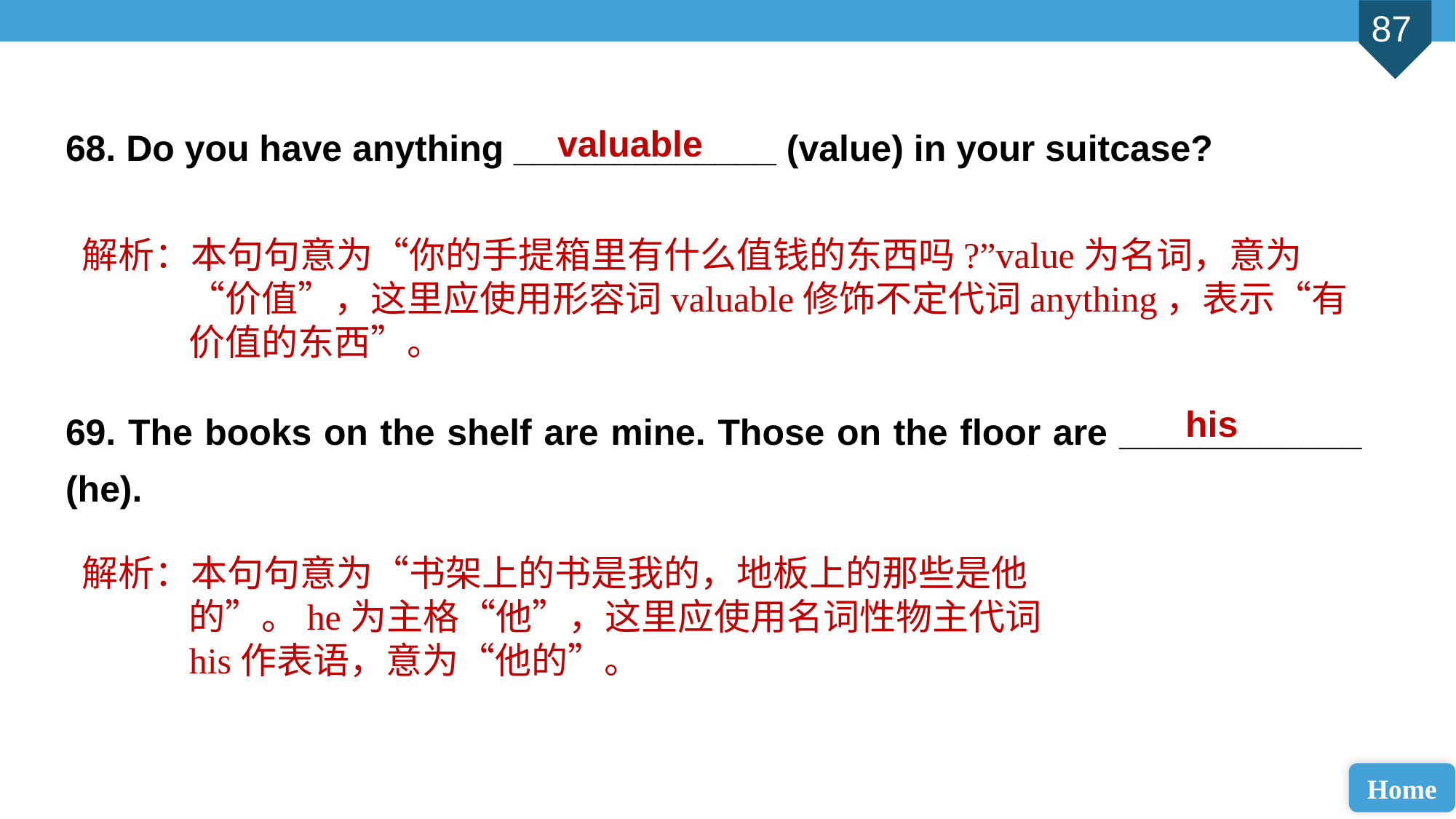

68. Do you have anything _____________ (value) in your suitcase?

69. The books on the shelf are mine. Those on the floor are ____________ (he).
valuable
解析：本句句意为“你的手提箱里有什么值钱的东西吗?”value为名词，意为“价值”，这里应使用形容词valuable修饰不定代词anything，表示“有价值的东西”。
his
解析：本句句意为“书架上的书是我的，地板上的那些是他的”。he为主格“他”，这里应使用名词性物主代词his作表语，意为“他的”。